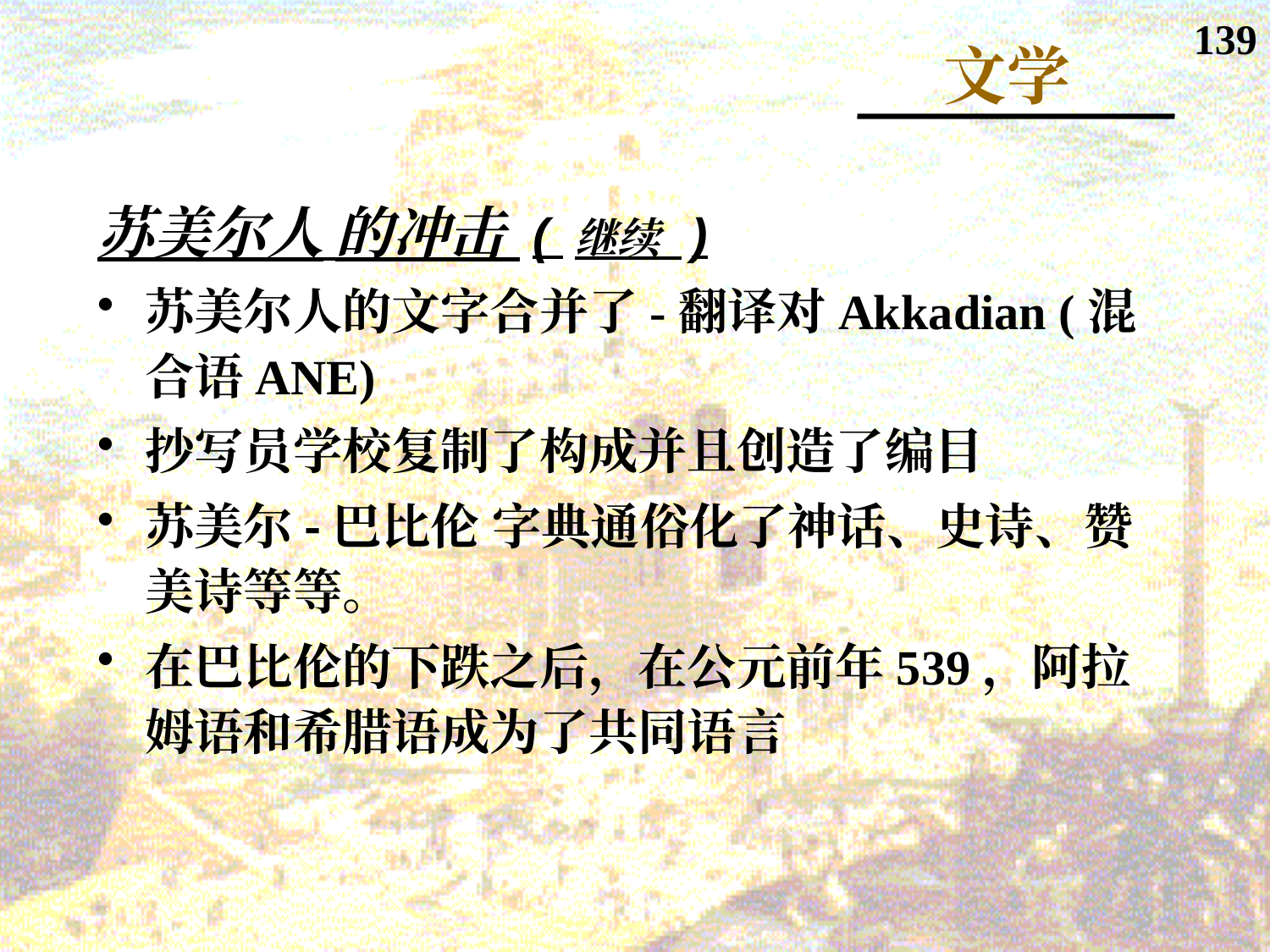

139
文学

苏美尔人 的冲击 ( 继续  )
苏美尔人的文字合并了-翻译对Akkadian (混合语ANE)
抄写员学校复制了构成并且创造了编目
苏美尔-巴比伦 字典通俗化了神话、史诗、赞美诗等等。
在巴比伦的下跌之后，在公元前年539，阿拉姆语和希腊语成为了共同语言